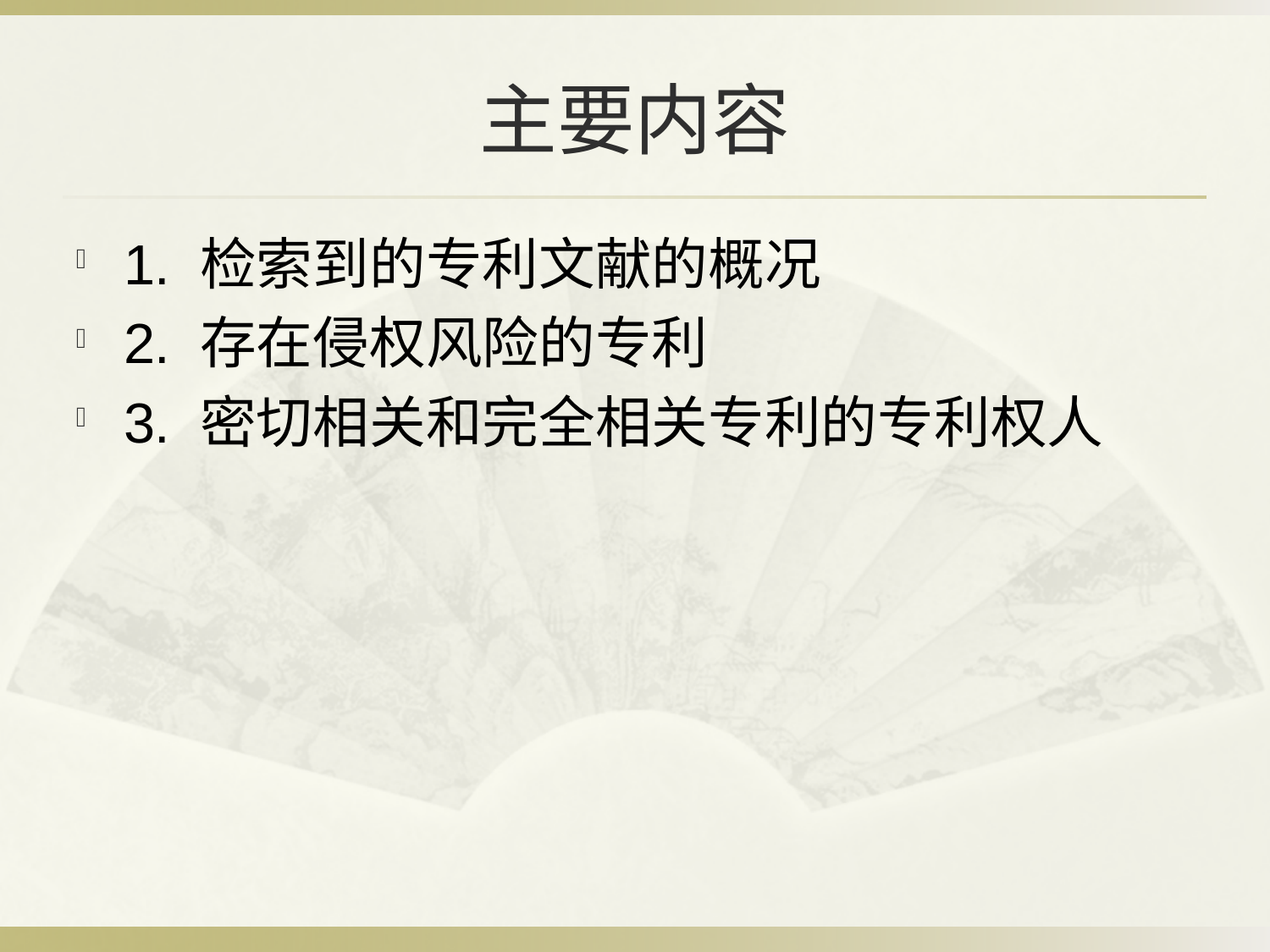

# 主要内容
1. 检索到的专利文献的概况
2. 存在侵权风险的专利
3. 密切相关和完全相关专利的专利权人